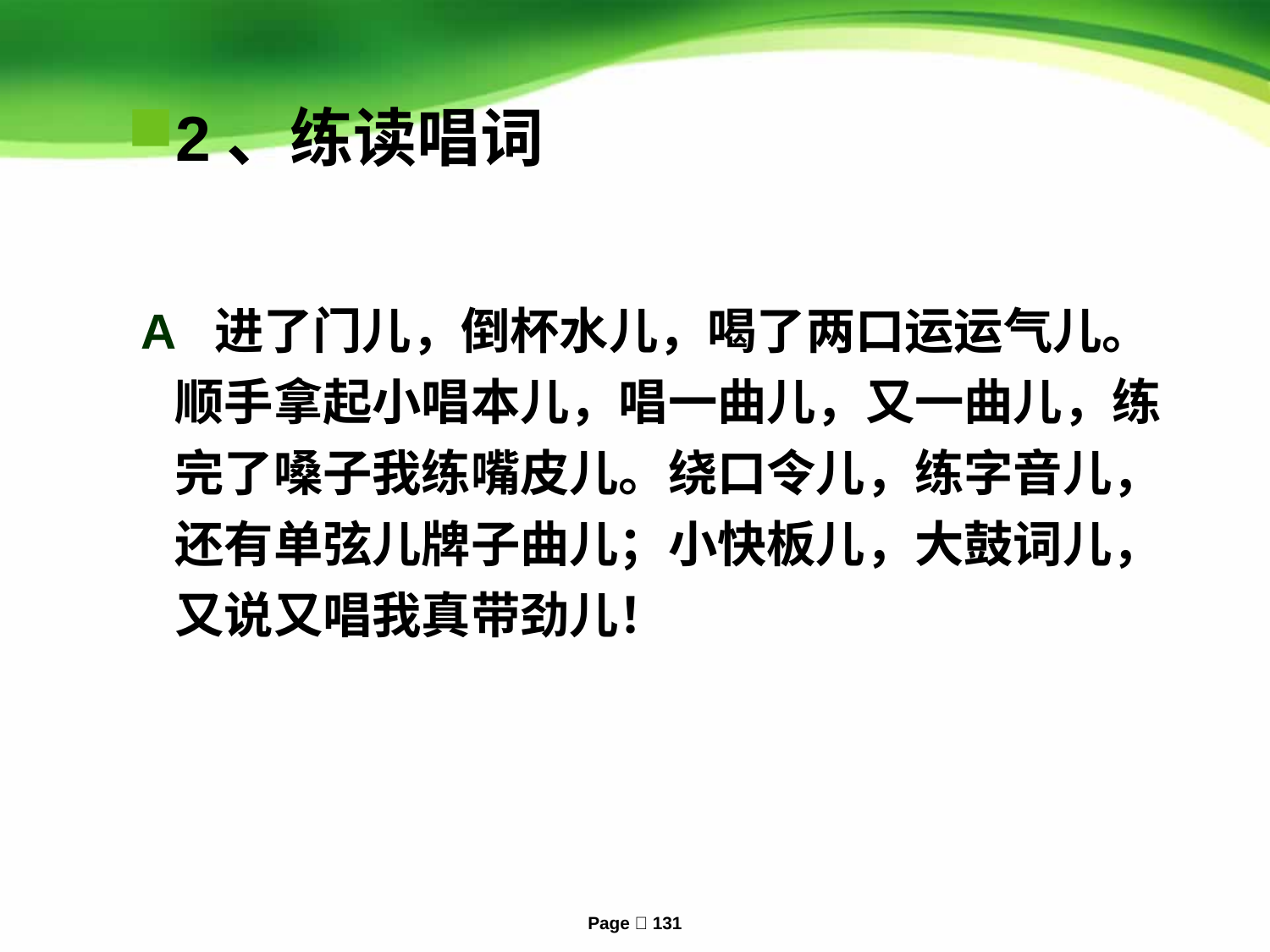

2、练读唱词

 A  进了门儿，倒杯水儿，喝了两口运运气儿。顺手拿起小唱本儿，唱一曲儿，又一曲儿，练完了嗓子我练嘴皮儿。绕口令儿，练字音儿，还有单弦儿牌子曲儿；小快板儿，大鼓词儿，又说又唱我真带劲儿！